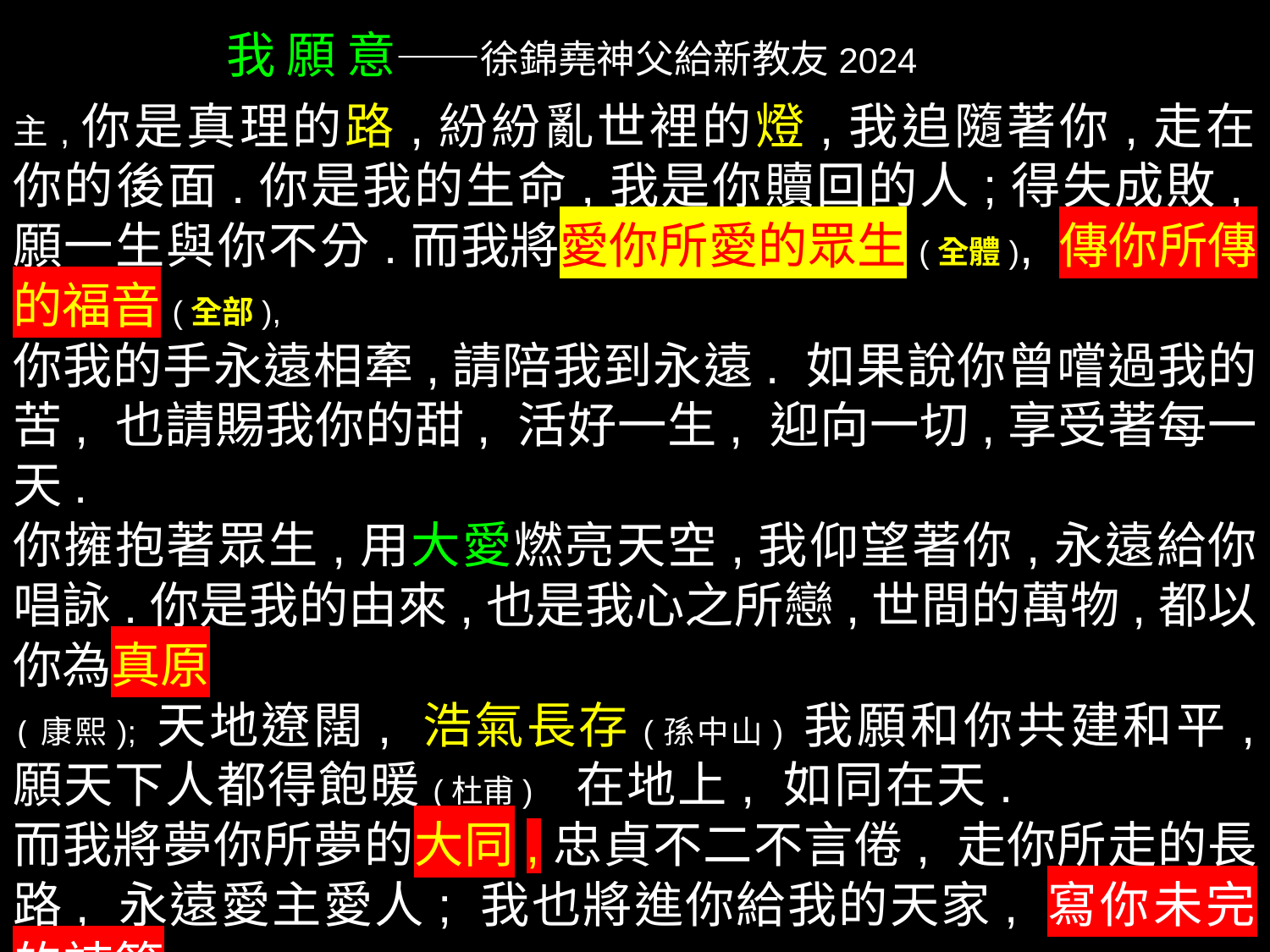

我 願 意——徐錦堯神父給新教友2024
主,你是真理的路,紛紛亂世裡的燈,我追隨著你,走在你的後面.你是我的生命,我是你贖回的人;得失成敗,願一生與你不分.而我將愛你所愛的眾生(全體), 傳你所傳的福音(全部),
你我的手永遠相牽,請陪我到永遠. 如果說你曾嚐過我的苦, 也請賜我你的甜, 活好一生, 迎向一切,享受著每一天.
你擁抱著眾生,用大愛燃亮天空,我仰望著你,永遠給你唱詠.你是我的由來,也是我心之所戀,世間的萬物,都以你為真原
(康熙); 天地遼闊, 浩氣長存(孫中山) 我願和你共建和平, 願天下人都得飽暖(杜甫)  在地上, 如同在天.
而我將夢你所夢的大同,忠貞不二不言倦, 走你所走的長路, 永遠愛主愛人; 我也將進你給我的天家, 寫你未完的詩篇;
跳進那歲月的長河, 永遠和你暢泳. 為你獻上我的一切, 共創新地新天(默示錄).